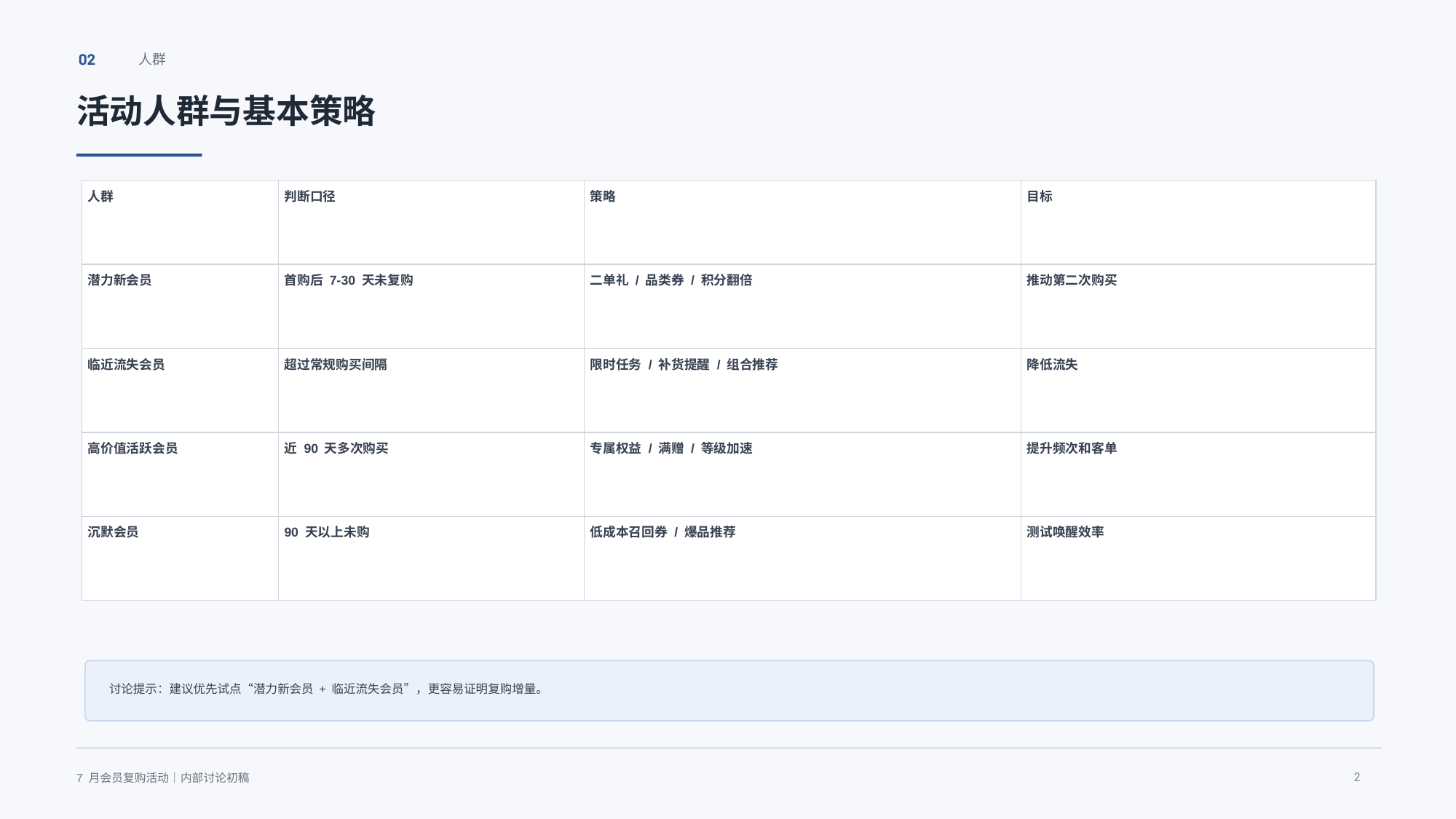

02
人群
活动人群与基本策略

| 人群 | 判断口径 | 策略 | 目标 |
| --- | --- | --- | --- |
| 潜力新会员 | 首购后 7-30 天未复购 | 二单礼 / 品类券 / 积分翻倍 | 推动第二次购买 |
| 临近流失会员 | 超过常规购买间隔 | 限时任务 / 补货提醒 / 组合推荐 | 降低流失 |
| 高价值活跃会员 | 近 90 天多次购买 | 专属权益 / 满赠 / 等级加速 | 提升频次和客单 |
| 沉默会员 | 90 天以上未购 | 低成本召回券 / 爆品推荐 | 测试唤醒效率 |

讨论提示：建议优先试点“潜力新会员 + 临近流失会员”，更容易证明复购增量。
2